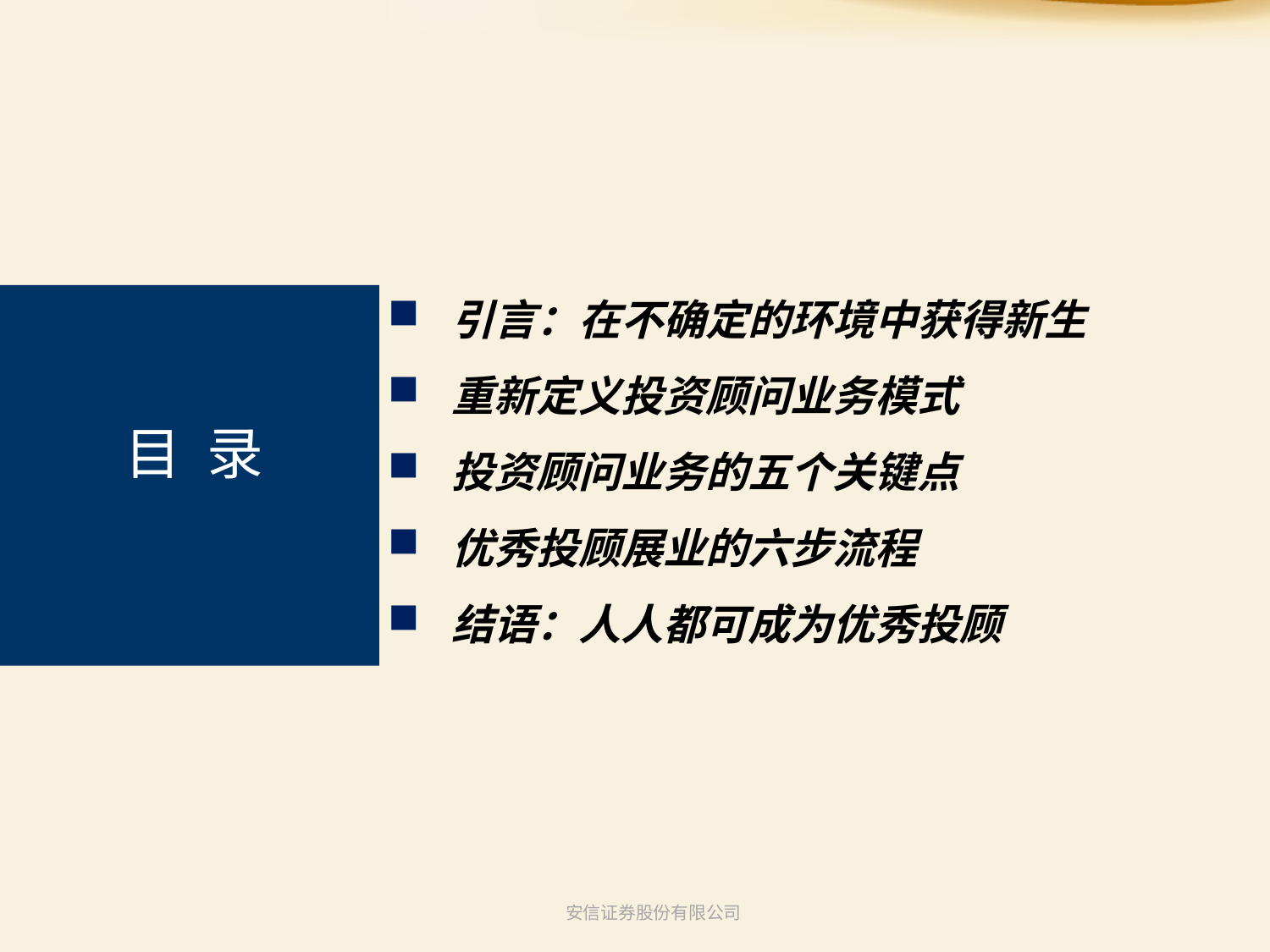

引言：在不确定的环境中获得新生
重新定义投资顾问业务模式
投资顾问业务的五个关键点
优秀投顾展业的六步流程
结语：人人都可成为优秀投顾

目  录